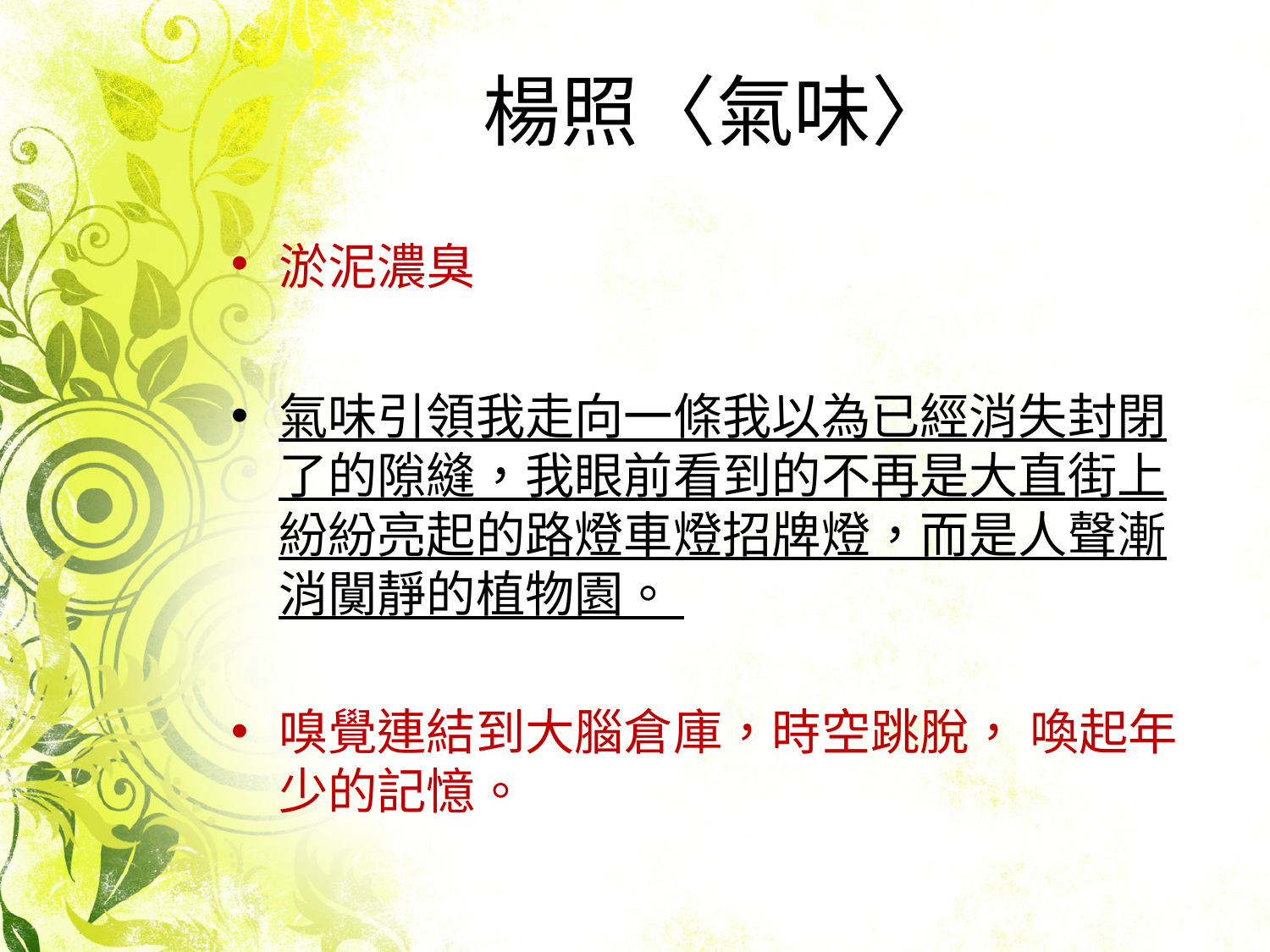

# 楊照〈氣味〉
淤泥濃臭

氣味引領我走向一條我以為已經消失封閉了的隙縫，我眼前看到的不再是大直街上紛紛亮起的路燈車燈招牌燈，而是人聲漸消闃靜的植物園。

嗅覺連結到大腦倉庫，時空跳脫， 喚起年少的記憶。